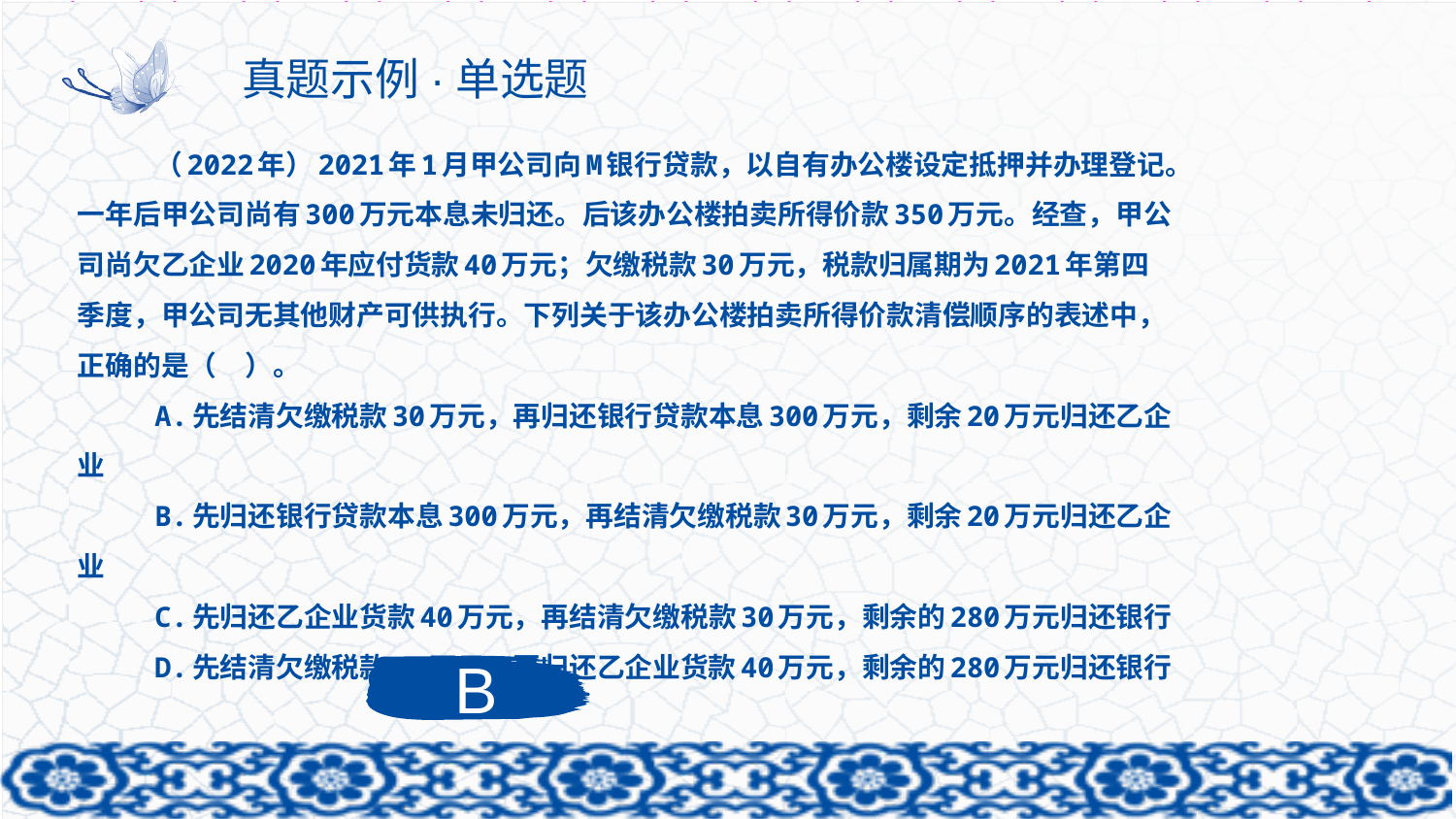

# 真题示例·单选题
（2022年）2021年1月甲公司向M银行贷款，以自有办公楼设定抵押并办理登记。一年后甲公司尚有300万元本息未归还。后该办公楼拍卖所得价款350万元。经查，甲公司尚欠乙企业2020年应付货款40万元；欠缴税款30万元，税款归属期为2021年第四季度，甲公司无其他财产可供执行。下列关于该办公楼拍卖所得价款清偿顺序的表述中，正确的是（　）。
A.先结清欠缴税款30万元，再归还银行贷款本息300万元，剩余20万元归还乙企业
B.先归还银行贷款本息300万元，再结清欠缴税款30万元，剩余20万元归还乙企业
C.先归还乙企业货款40万元，再结清欠缴税款30万元，剩余的280万元归还银行
D.先结清欠缴税款30万元，再归还乙企业货款40万元，剩余的280万元归还银行

B